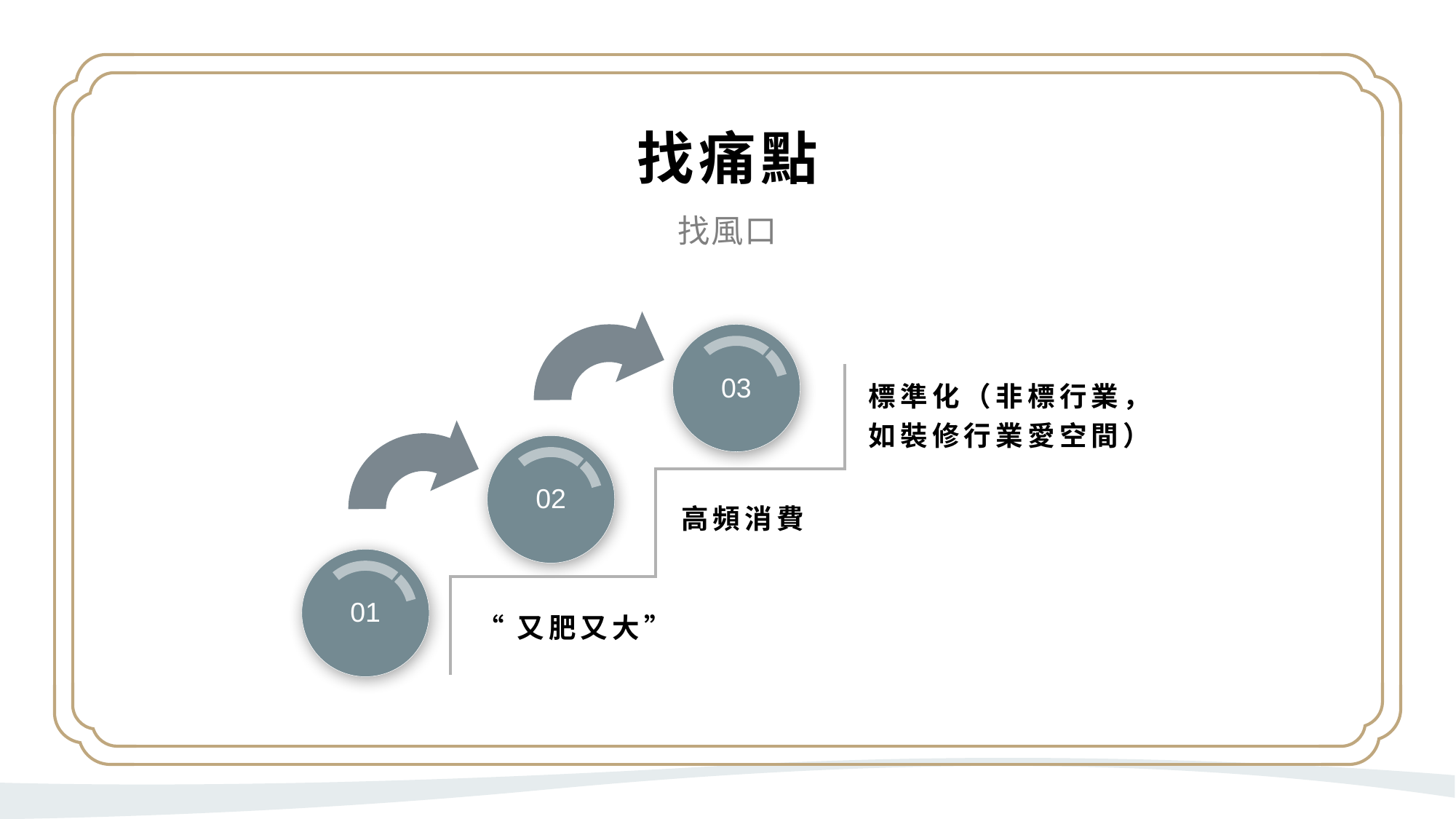

找痛點
找風口
03

標準化（非標行業，如裝修行業愛空間）

02

高頻消費
01

“又肥又大”